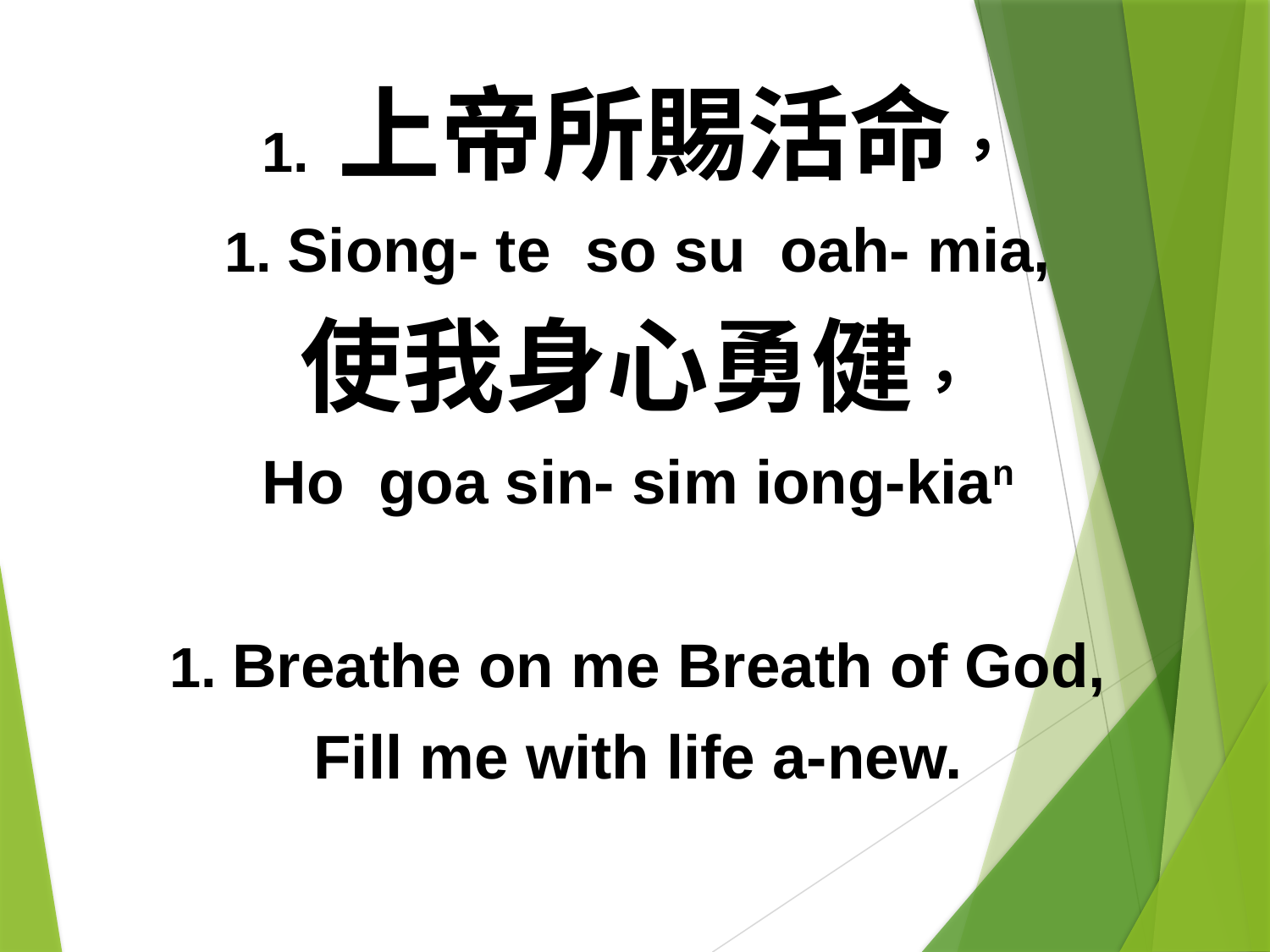

1. 上帝所賜活命，
1. Siong- te  so su  oah- mia,
使我身心勇健，
Ho  goa sin- sim iong-kian

1. Breathe on me Breath of God,
Fill me with life a-new.